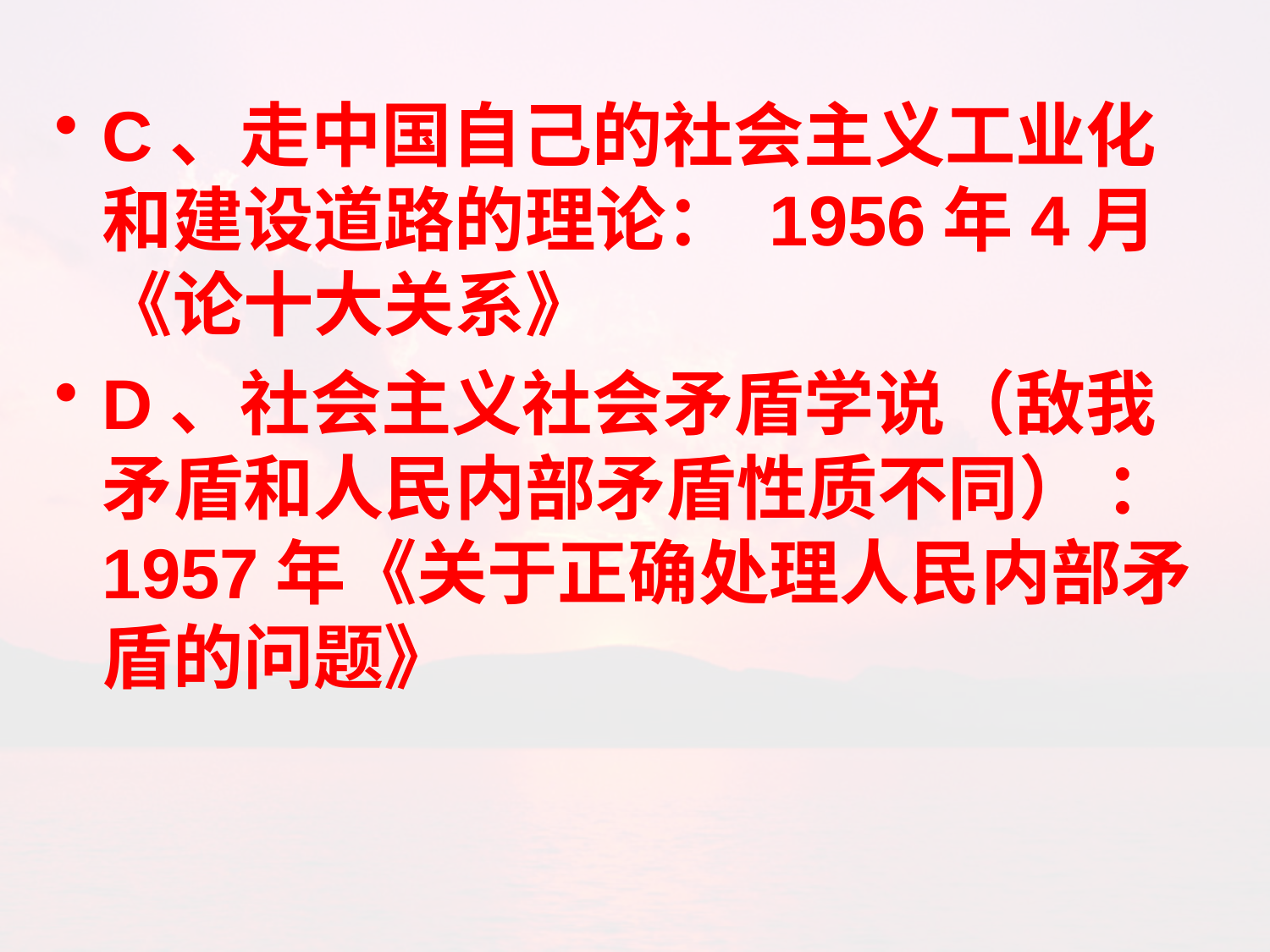

#
C、走中国自己的社会主义工业化和建设道路的理论： 1956年4月《论十大关系》
D、社会主义社会矛盾学说（敌我矛盾和人民内部矛盾性质不同） ：1957年《关于正确处理人民内部矛盾的问题》